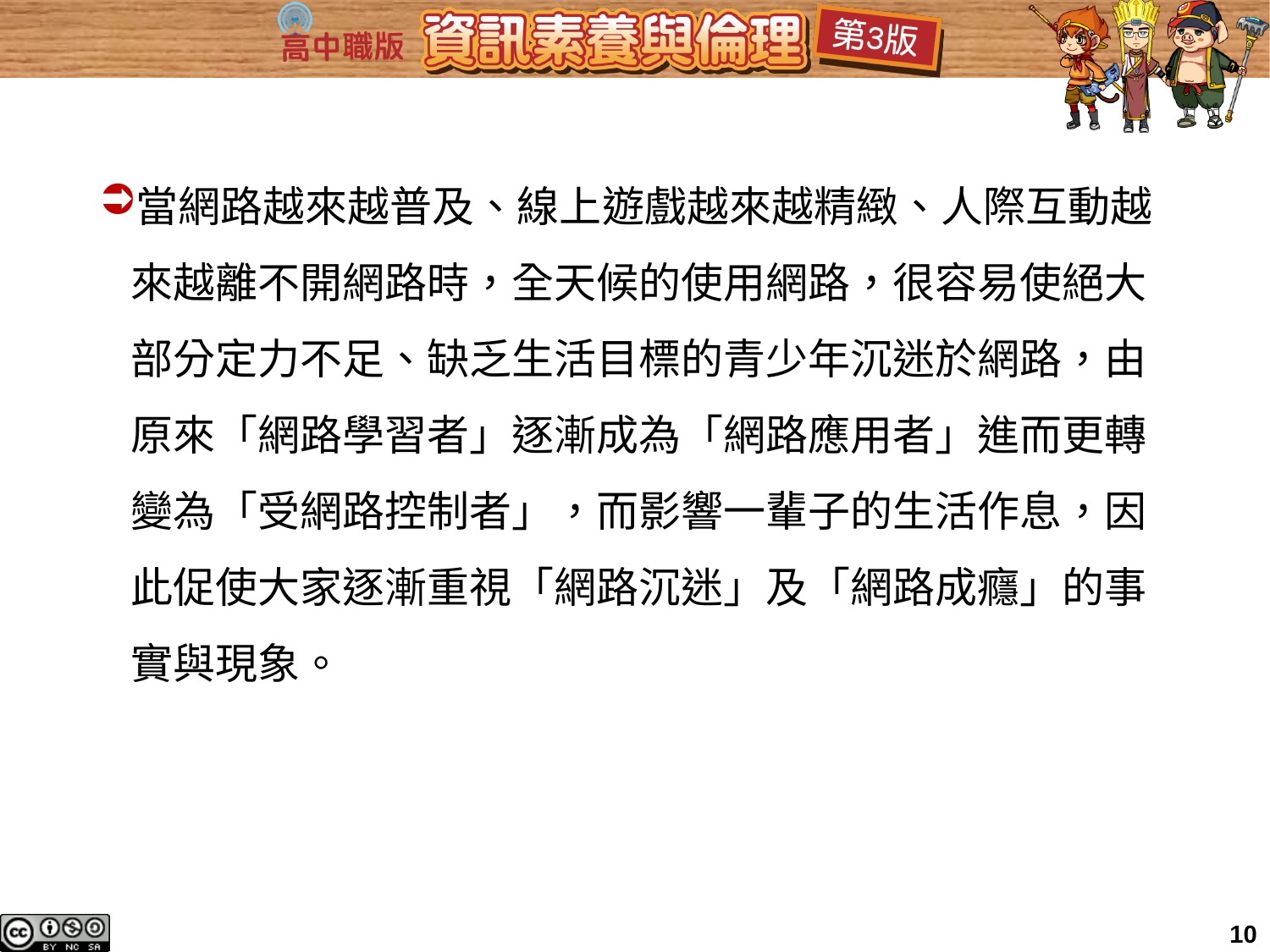

當網路越來越普及、線上遊戲越來越精緻、人際互動越來越離不開網路時，全天候的使用網路，很容易使絕大部分定力不足、缺乏生活目標的青少年沉迷於網路，由原來「網路學習者」逐漸成為「網路應用者」進而更轉變為「受網路控制者」，而影響一輩子的生活作息，因此促使大家逐漸重視「網路沉迷」及「網路成癮」的事實與現象。
10